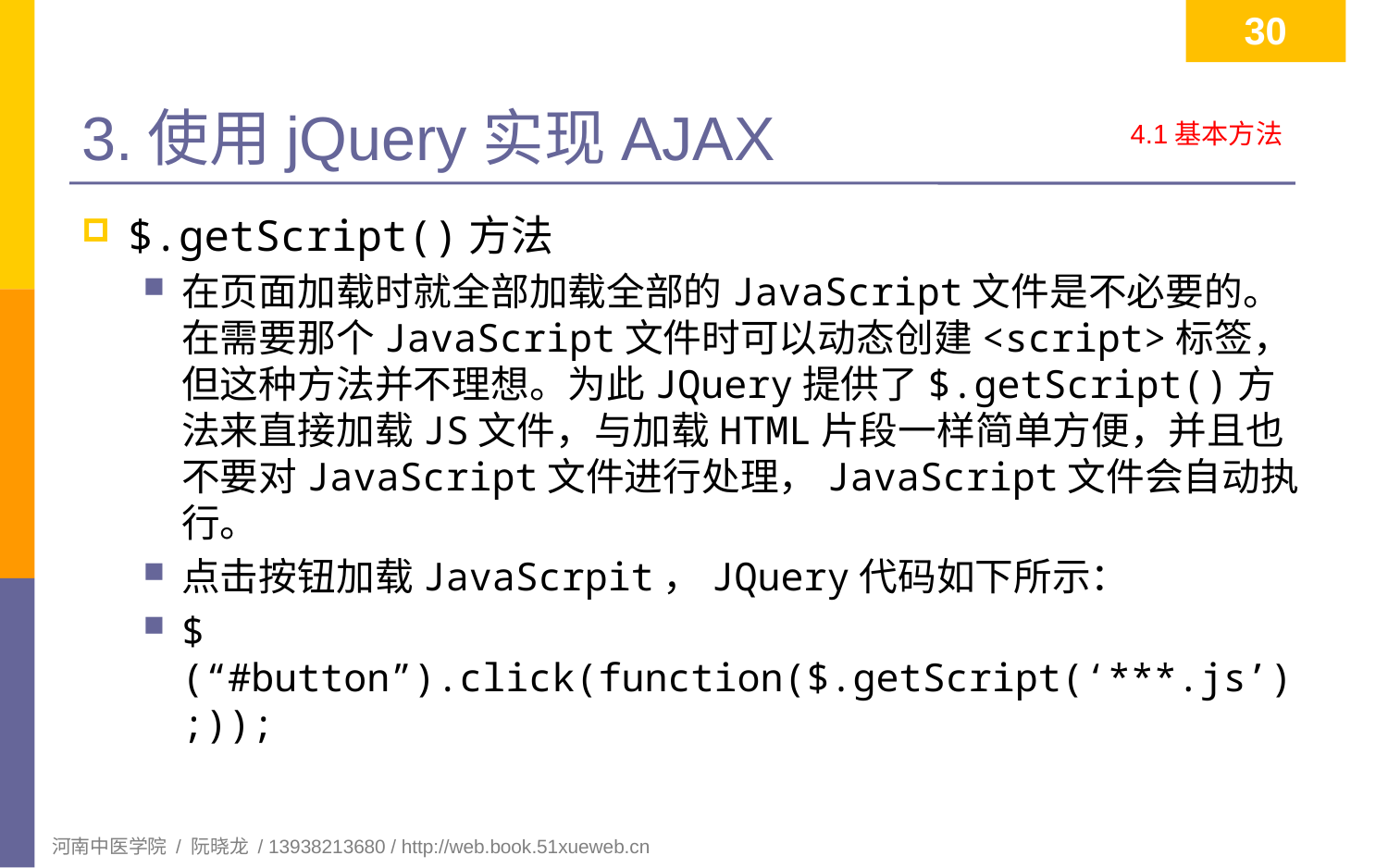

30
# 3.使用jQuery实现AJAX
4.1基本方法
$.getScript()方法
在页面加载时就全部加载全部的JavaScript文件是不必要的。在需要那个JavaScript文件时可以动态创建<script>标签，但这种方法并不理想。为此JQuery提供了$.getScript()方法来直接加载JS文件，与加载HTML片段一样简单方便，并且也不要对JavaScript文件进行处理，JavaScript文件会自动执行。
点击按钮加载JavaScrpit，JQuery代码如下所示：
$(“#button”).click(function($.getScript(‘***.js’);));